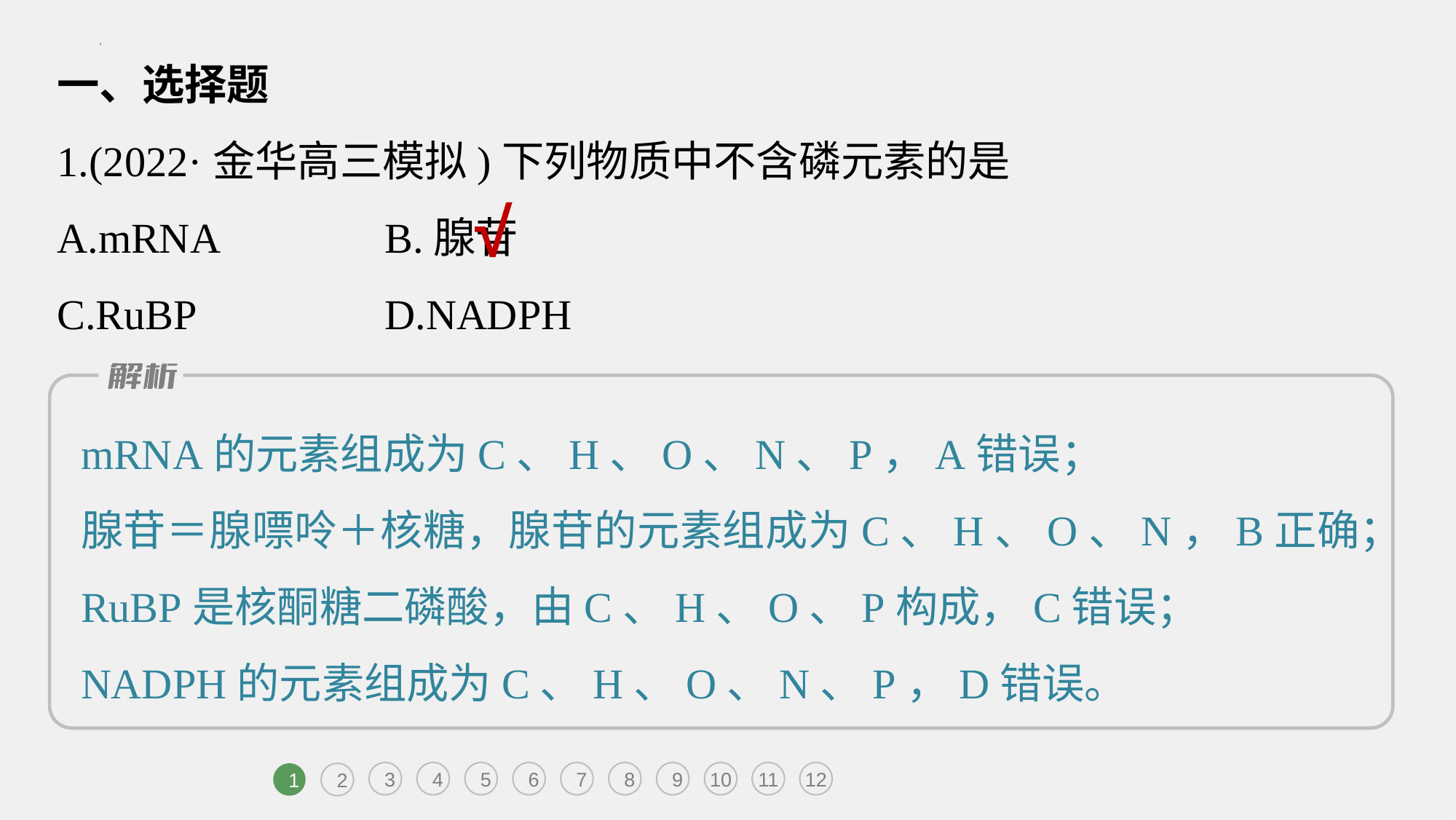

一、选择题
1.(2022·金华高三模拟)下列物质中不含磷元素的是
A.mRNA  		B.腺苷
C.RuBP  		D.NADPH
√

mRNA的元素组成为C、H、O、N、P，A错误；
腺苷＝腺嘌呤＋核糖，腺苷的元素组成为C、H、O、N，B正确；
RuBP是核酮糖二磷酸，由C、H、O、P构成，C错误；
NADPH的元素组成为C、H、O、N、P，D错误。
3
4
5
6
7
8
9
10
11
12
1
2